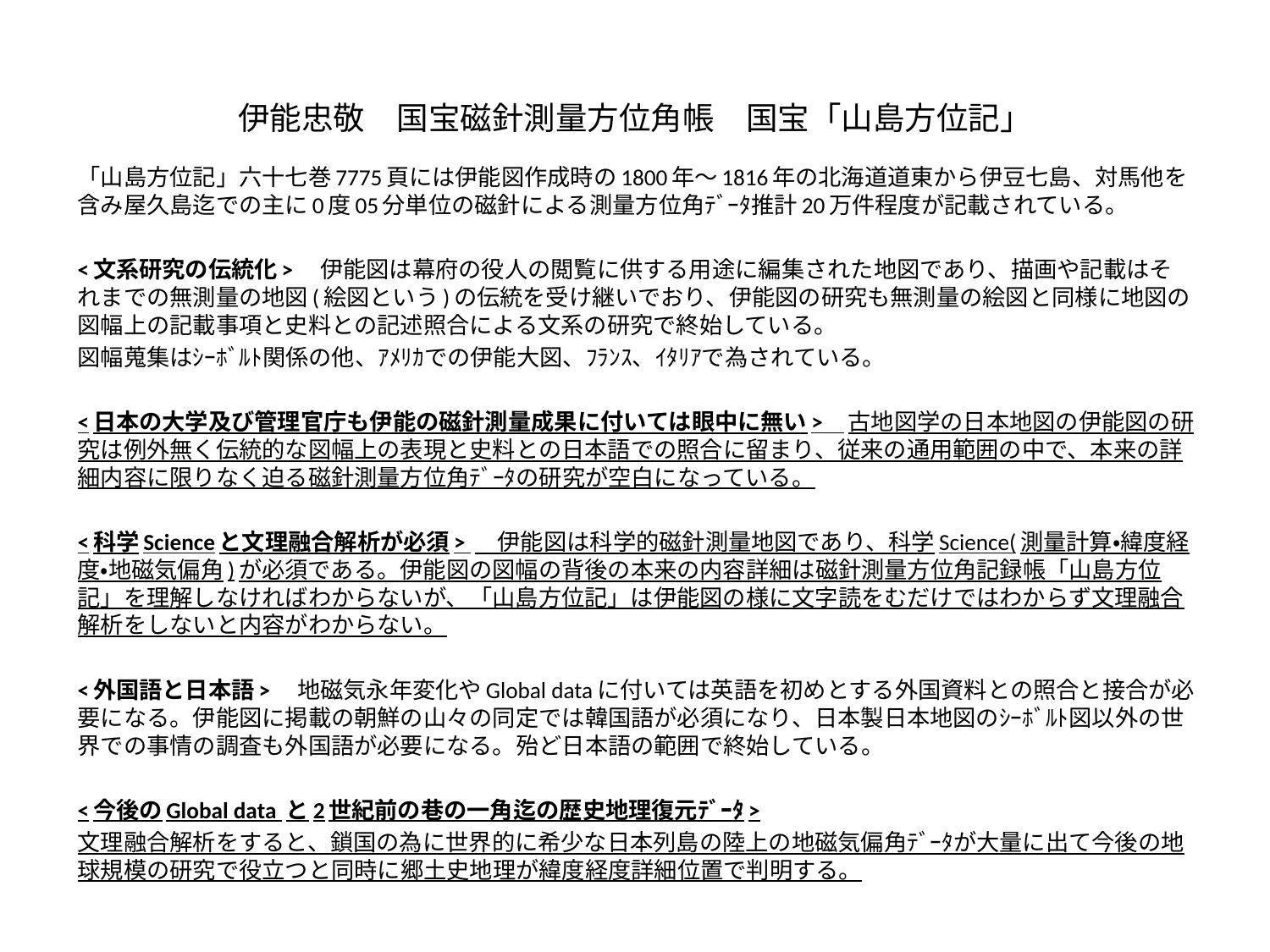

# 伊能忠敬　国宝磁針測量方位角帳　国宝「山島方位記」
「山島方位記」六十七巻7775頁には伊能図作成時の1800年～1816年の北海道道東から伊豆七島、対馬他を含み屋久島迄での主に0度05分単位の磁針による測量方位角ﾃﾞｰﾀ推計20万件程度が記載されている。

<文系研究の伝統化>　伊能図は幕府の役人の閲覧に供する用途に編集された地図であり、描画や記載はそれまでの無測量の地図(絵図という)の伝統を受け継いでおり、伊能図の研究も無測量の絵図と同様に地図の図幅上の記載事項と史料との記述照合による文系の研究で終始している。
図幅蒐集はｼｰﾎﾞﾙﾄ関係の他、ｱﾒﾘｶでの伊能大図、ﾌﾗﾝｽ、ｲﾀﾘｱで為されている。

<日本の大学及び管理官庁も伊能の磁針測量成果に付いては眼中に無い>    古地図学の日本地図の伊能図の研究は例外無く伝統的な図幅上の表現と史料との日本語での照合に留まり、従来の通用範囲の中で、本来の詳細内容に限りなく迫る磁針測量方位角ﾃﾞｰﾀの研究が空白になっている。

<科学Scienceと文理融合解析が必須> 　伊能図は科学的磁針測量地図であり、科学Science(測量計算・緯度経度・地磁気偏角)が必須である。伊能図の図幅の背後の本来の内容詳細は磁針測量方位角記録帳「山島方位記」を理解しなければわからないが、「山島方位記」は伊能図の様に文字読をむだけではわからず文理融合解析をしないと内容がわからない。

<外国語と日本語>　地磁気永年変化やGlobal dataに付いては英語を初めとする外国資料との照合と接合が必要になる。伊能図に掲載の朝鮮の山々の同定では韓国語が必須になり、日本製日本地図のｼｰﾎﾞﾙﾄ図以外の世界での事情の調査も外国語が必要になる。殆ど日本語の範囲で終始している。

<今後のGlobal data と2世紀前の巷の一角迄の歴史地理復元ﾃﾞｰﾀ>
文理融合解析をすると、鎖国の為に世界的に希少な日本列島の陸上の地磁気偏角ﾃﾞｰﾀが大量に出て今後の地球規模の研究で役立つと同時に郷土史地理が緯度経度詳細位置で判明する。